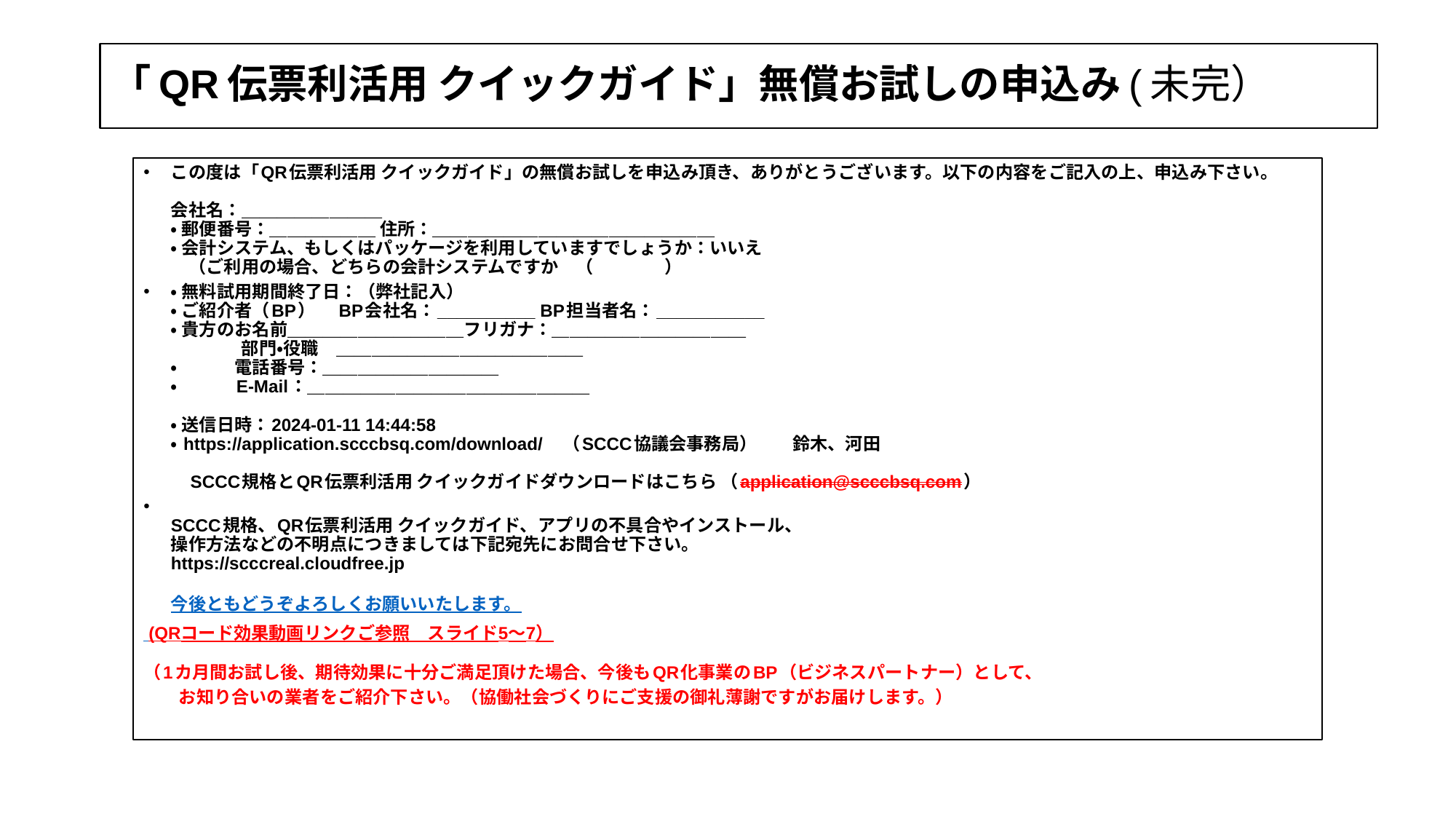

# 「QR伝票利活用 クイックガイド」無償お試しの申込み(未完）
この度は「QR伝票利活用 クイックガイド」の無償お試しを申込み頂き、ありがとうございます。以下の内容をご記入の上、申込み下さい。
会社名：＿＿＿＿＿＿＿＿
・ 郵便番号：＿＿＿＿＿＿ 住所：＿＿＿＿＿＿＿＿＿＿＿＿＿＿＿＿
・ 会計システム、もしくはパッケージを利用していますでしょうか：いいえ
　（ご利用の場合、どちらの会計システムですか　（　　　　）
・ 無料試用期間終了日：（弊社記入）
・ ご紹介者（BP）　 BP会社名：__________ BP担当者名：___________
・ 貴方のお名前＿＿＿＿＿＿＿＿＿＿フリガナ：＿＿＿＿＿＿＿＿＿＿＿
　　　　部門・役職　＿＿＿＿＿＿＿＿＿＿＿＿＿＿
・ 　　　電話番号：＿＿＿＿＿＿＿＿＿＿
・　　　 E-Mail：＿＿＿＿＿＿＿＿＿＿＿＿＿＿＿＿
・ 送信日時：2024-01-11 14:44:58
・ https://application.scccbsq.com/download/　（SCCC協議会事務局）　　鈴木、河田
　SCCC規格とQR伝票利活用 クイックガイドダウンロードはこちら （application@scccbsq.com）
SCCC規格、QR伝票利活用 クイックガイド、アプリの不具合やインストール、
操作方法などの不明点につきましては下記宛先にお問合せ下さい。
https://scccreal.cloudfree.jp    
今後ともどうぞよろしくお願いいたします。
(QRコード効果動画リンクご参照　スライド5～7）
（1カ月間お試し後、期待効果に十分ご満足頂けた場合、今後もQR化事業のBP（ビジネスパートナー）として、
　　お知り合いの業者をご紹介下さい。（協働社会づくりにご支援の御礼薄謝ですがお届けします。）